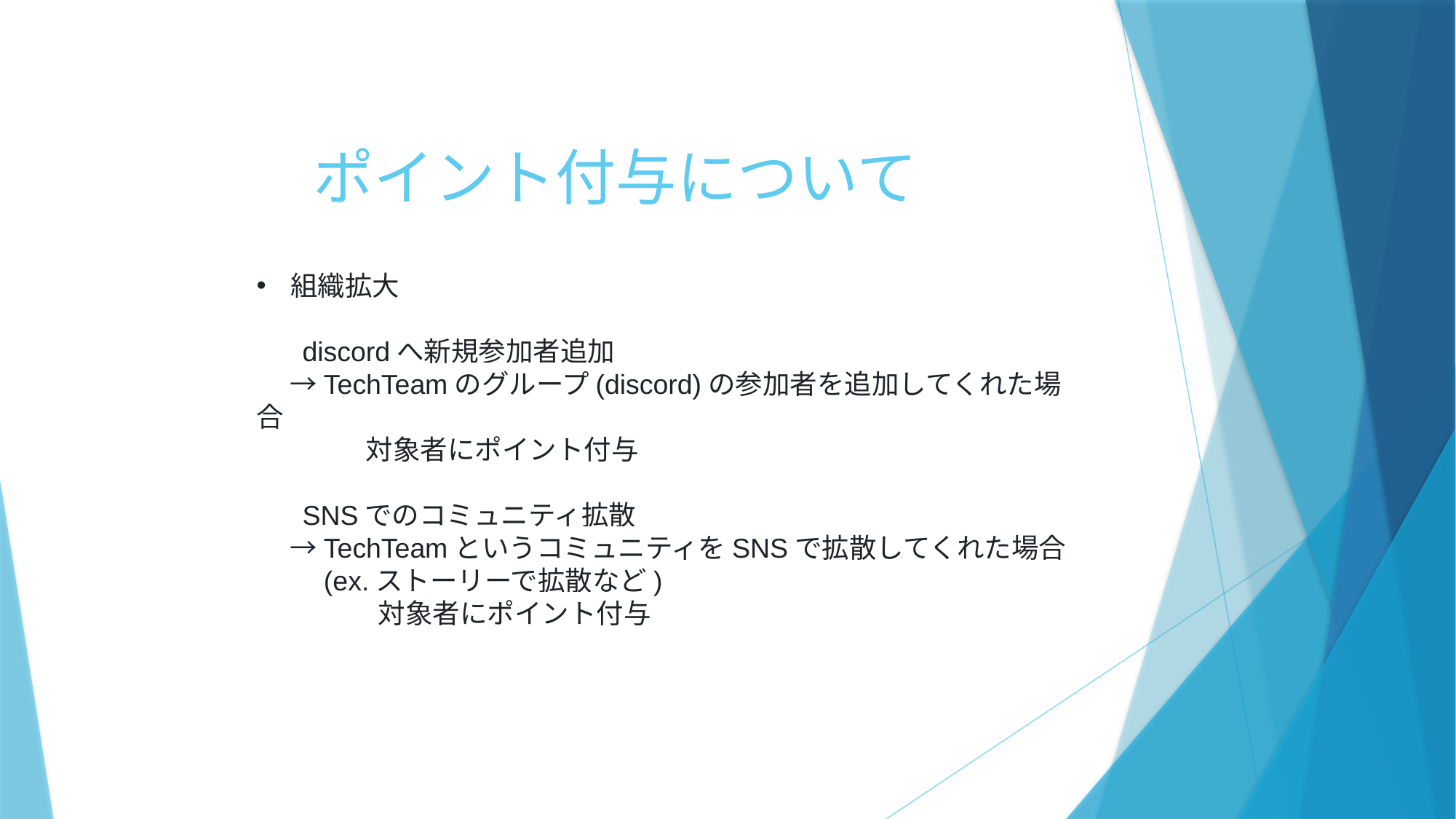

# ポイント付与について
組織拡大

      discordへ新規参加者追加
　 →TechTeamのグループ(discord)の参加者を追加してくれた場合
	対象者にポイント付与

      SNSでのコミュニティ拡散
　 →TechTeamというコミュニティをSNSで拡散してくれた場合
　　 (ex.ストーリーで拡散など)
	 対象者にポイント付与